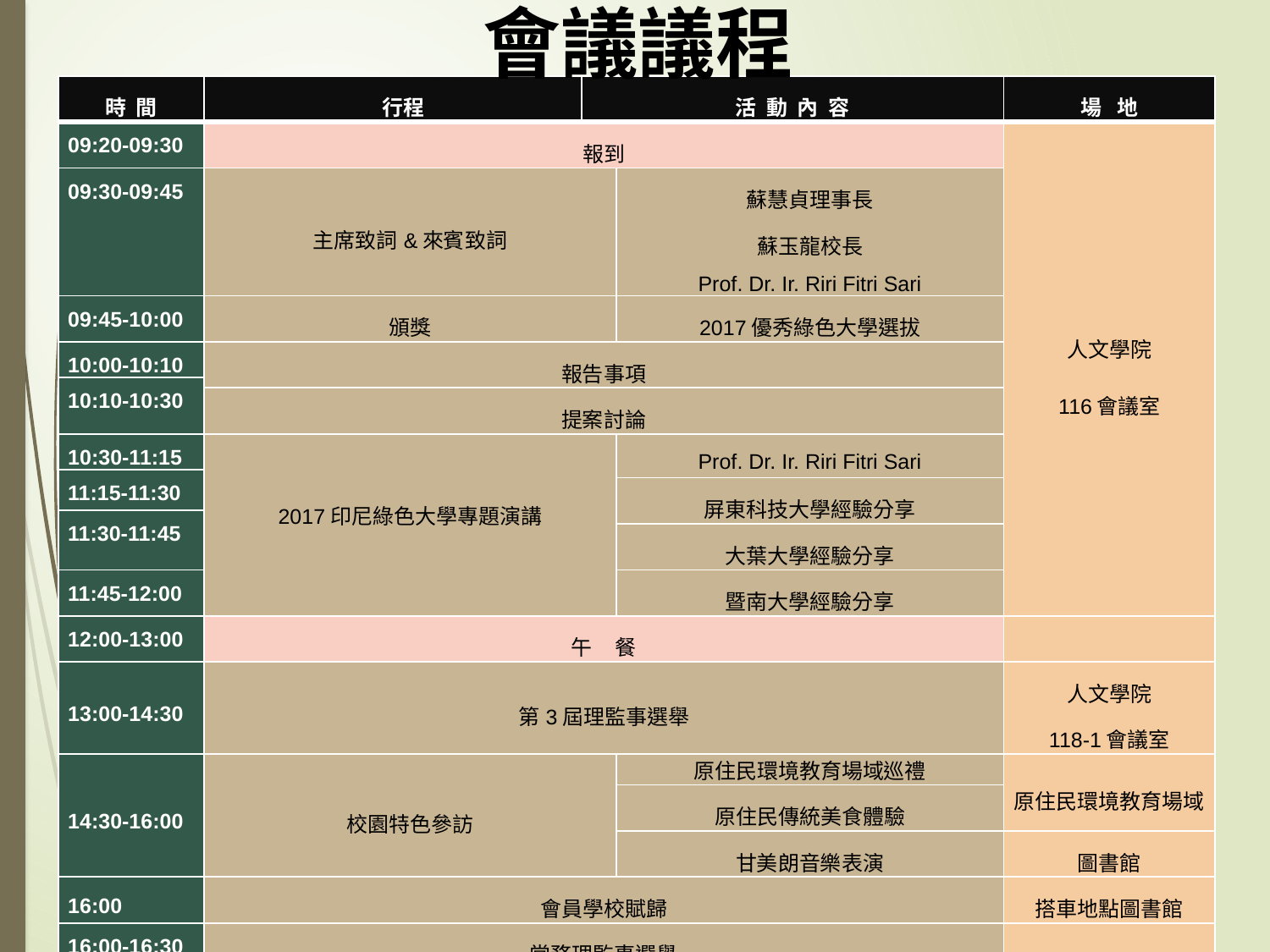

# 會議議程
| 時 間 | 行程 | 活 動 內 容 |  | 場 地 |
| --- | --- | --- | --- | --- |
| 09:20-09:30 | 報到 |  |  | 人文學院 116會議室 |
| 09:30-09:45 | 主席致詞&來賓致詞 |  | 蘇慧貞理事長 蘇玉龍校長 Prof. Dr. Ir. Riri Fitri Sari |  |
| 09:45-10:00 | 頒獎 |  | 2017優秀綠色大學選拔 |  |
| 10:00-10:10 | 報告事項 |  |  |  |
| 10:10-10:30 |  |  |  |  |
|  | 提案討論 |  |  |  |
| 10:30-11:15 | 2017印尼綠色大學專題演講 |  | Prof. Dr. Ir. Riri Fitri Sari |  |
| 11:15-11:30 |  |  |  |  |
|  |  |  | 屏東科技大學經驗分享 |  |
| 11:30-11:45 |  |  |  |  |
|  |  |  | 大葉大學經驗分享 |  |
| 11:45-12:00 |  |  | 暨南大學經驗分享 |  |
| 12:00-13:00 | 午 餐 |  |  |  |
| 13:00-14:30 | 第3屆理監事選舉 |  |  | 人文學院 118-1會議室 |
| 14:30-16:00 | 校園特色參訪 |  | 原住民環境教育場域巡禮 | 原住民環境教育場域 |
|  |  |  | 原住民傳統美食體驗 |  |
|  |  |  | 甘美朗音樂表演 | 圖書館 |
| 16:00 | 會員學校賦歸 |  |  | 搭車地點圖書館 |
| 16:00-16:30 | 常務理監事選舉 |  |  | 圖書館2樓會議室 |
| 16:30-17:00 | 移交 |  |  |  |
| 17:00-17:20 | 提案討論 |  |  |  |
| 17:30 | 理監事晚宴 |  |  | 搭車地點圖書館 |
2